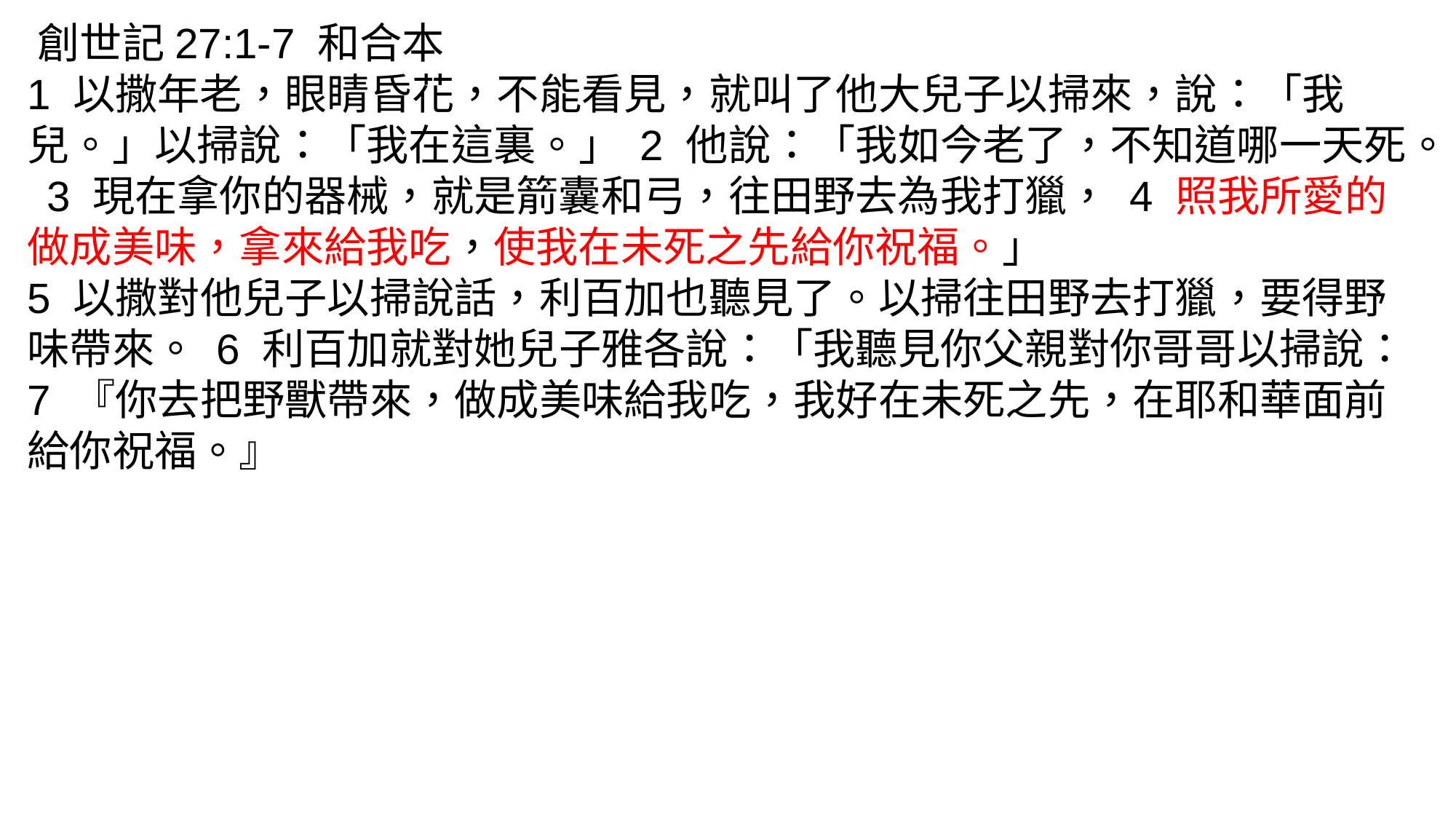

‪‪創世記‬27:1-7 和合本
1 以撒年老，眼睛昏花，不能看見，就叫了他大兒子以掃來，說：「我兒。」以掃說：「我在這裏。」 2 他說：「我如今老了，不知道哪一天死。 3 現在拿你的器械，就是箭囊和弓，往田野去為我打獵， 4 照我所愛的做成美味，拿來給我吃，使我在未死之先給你祝福。」
5 以撒對他兒子以掃說話，利百加也聽見了。以掃往田野去打獵，要得野味帶來。 6 利百加就對她兒子雅各說：「我聽見你父親對你哥哥以掃說： 7 『你去把野獸帶來，做成美味給我吃，我好在未死之先，在耶和華面前給你祝福。』